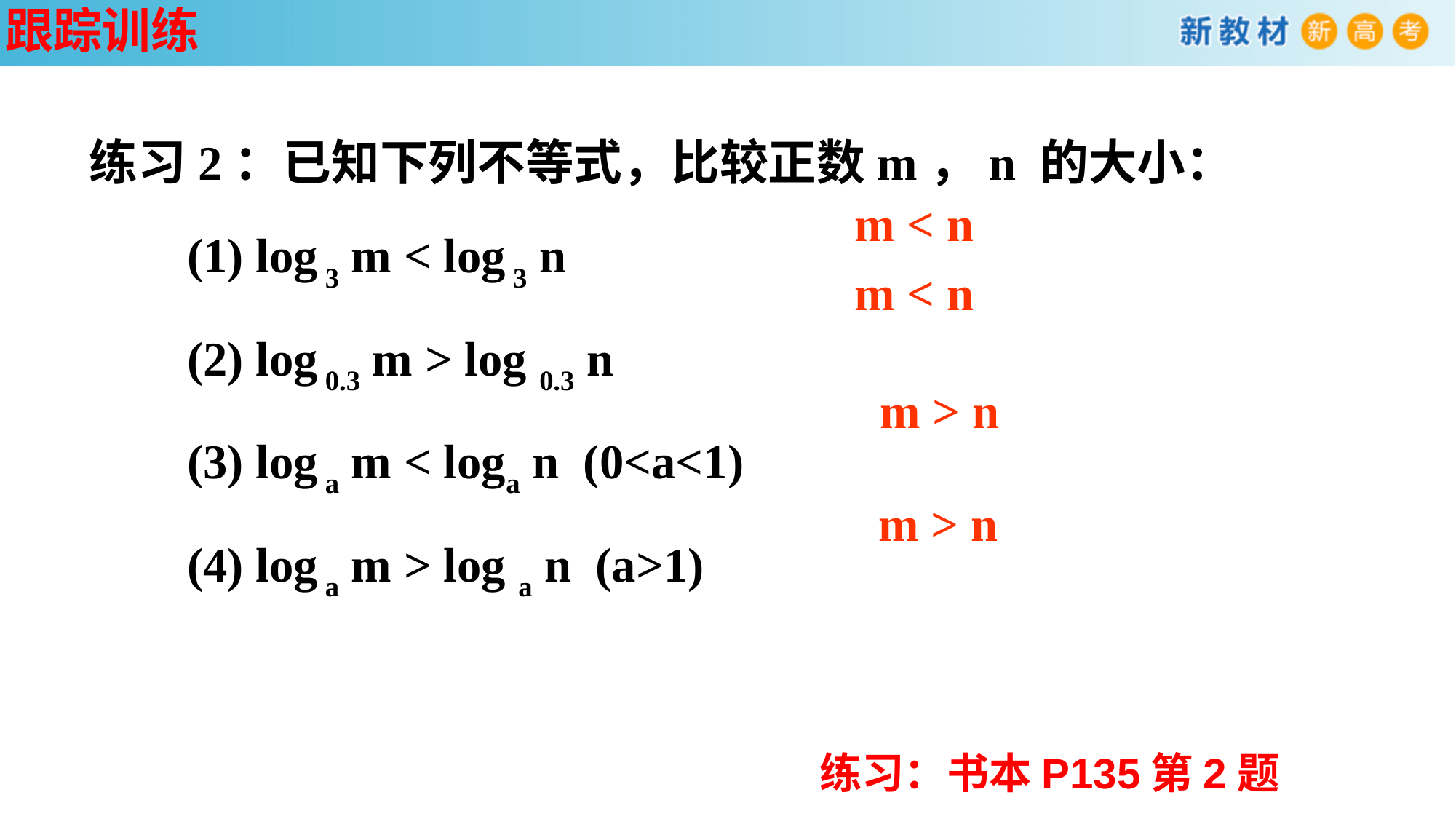

跟踪训练

练习2：已知下列不等式，比较正数m，n 的大小：
        (1) log 3 m < log 3 n
        (2) log 0.3 m > log 0.3 n
        (3) log a m < loga n  (0<a<1)
        (4) log a m > log a n  (a>1)

 m < n
 m < n
  m > n
m > n
练习：书本P135第2题